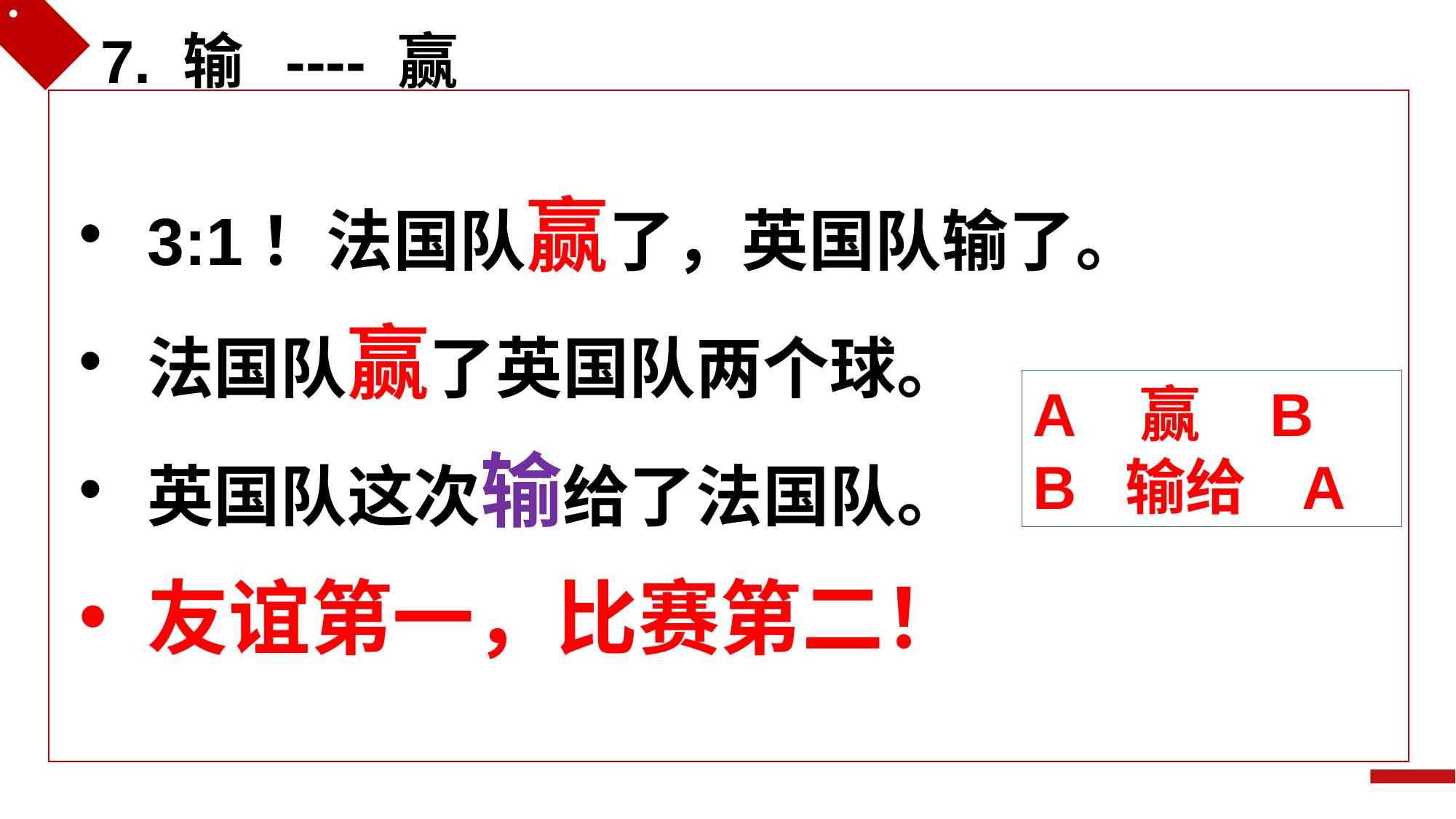

7. 输  ---- 赢

3:1！法国队赢了，英国队输了。
法国队赢了英国队两个球。
英国队这次输给了法国队。
友谊第一，比赛第二！
A   赢    B
B  输给   A